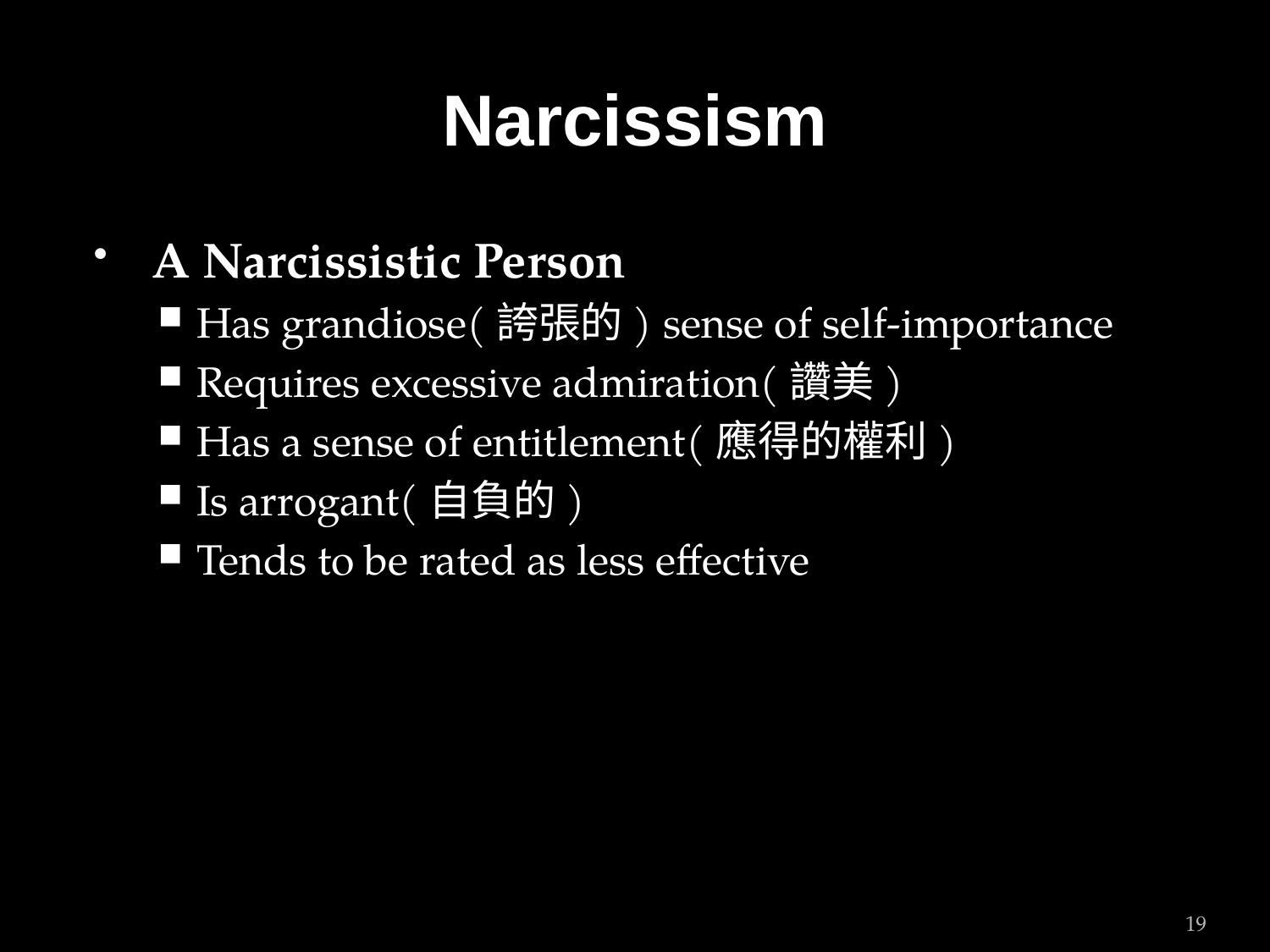

# Narcissism
A Narcissistic Person
Has grandiose(誇張的) sense of self-importance
Requires excessive admiration(讚美)
Has a sense of entitlement(應得的權利)
Is arrogant(自負的)
Tends to be rated as less effective

19